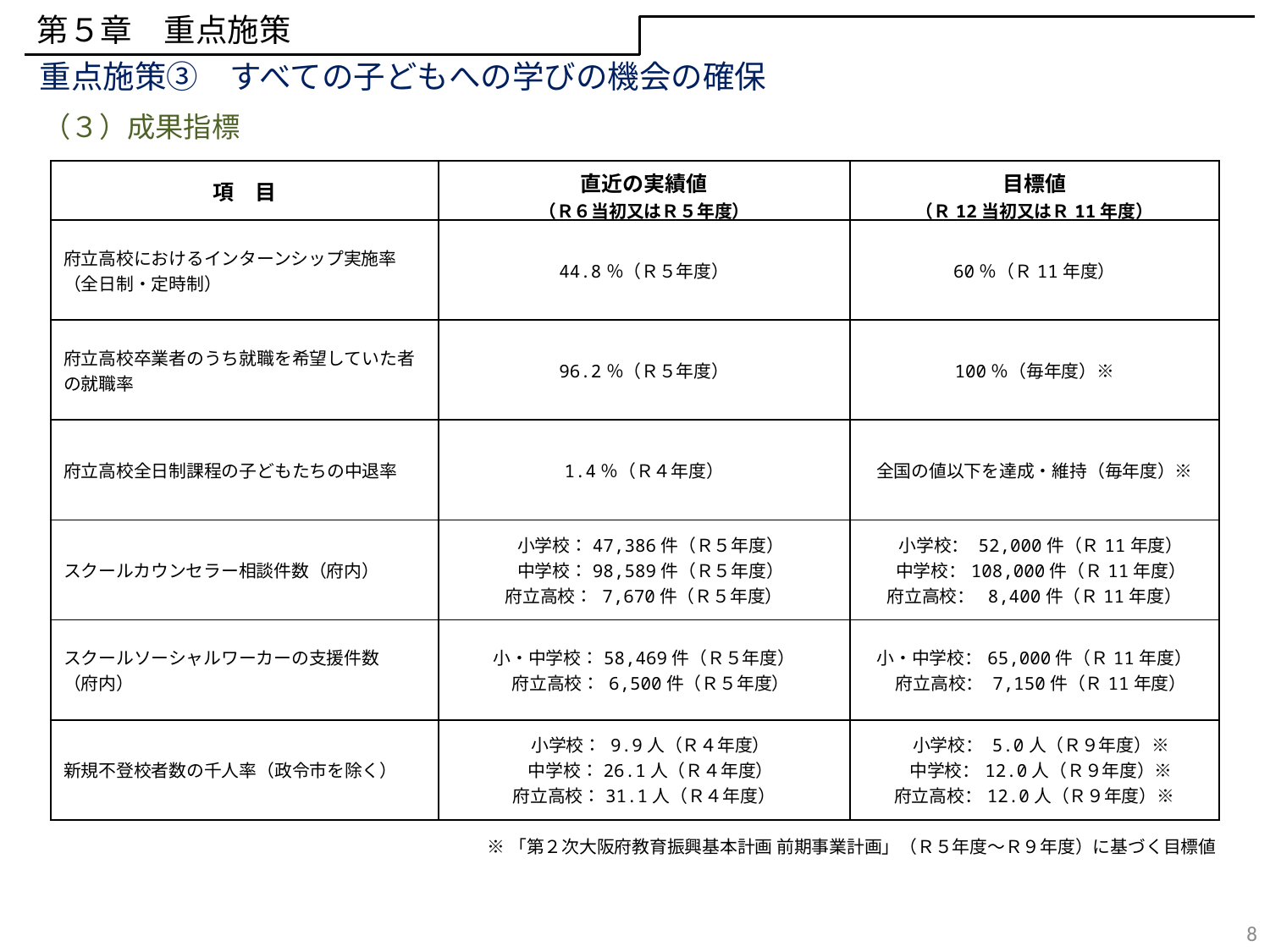

第５章　重点施策

重点施策③　すべての子どもへの学びの機会の確保
（３）成果指標
| 項　目 | 直近の実績値 （Ｒ６当初又はＲ５年度） | 目標値 （Ｒ12当初又はＲ11年度） |
| --- | --- | --- |
| 府立高校におけるインターンシップ実施率（全日制・定時制） | 44.8％（Ｒ５年度） | 60％（Ｒ11年度） |
| 府立高校卒業者のうち就職を希望していた者の就職率 | 96.2％（Ｒ５年度） | 100％（毎年度）※ |
| 府立高校全日制課程の子どもたちの中退率 | 1.4％（Ｒ４年度） | 全国の値以下を達成・維持（毎年度）※ |
| スクールカウンセラー相談件数（府内） | 小学校：47,386件（Ｒ５年度） 中学校：98,589件（Ｒ５年度） 府立高校： 7,670件（Ｒ５年度） | 小学校： 52,000件（Ｒ11年度） 中学校：108,000件（Ｒ11年度） 府立高校： 8,400件（Ｒ11年度） |
| スクールソーシャルワーカーの支援件数 （府内） | 小・中学校：58,469件（Ｒ５年度） 府立高校： 6,500件（Ｒ５年度） | 小・中学校：65,000件（Ｒ11年度） 府立高校： 7,150件（Ｒ11年度） |
| 新規不登校者数の千人率（政令市を除く） | 小学校： 9.9人（Ｒ４年度） 中学校：26.1人（Ｒ４年度） 府立高校：31.1人（Ｒ４年度） | 小学校： 5.0人（Ｒ９年度）※ 中学校：12.0人（Ｒ９年度）※ 府立高校：12.0人（Ｒ９年度）※ |
※「第２次大阪府教育振興基本計画 前期事業計画」（Ｒ５年度～Ｒ９年度）に基づく目標値
8